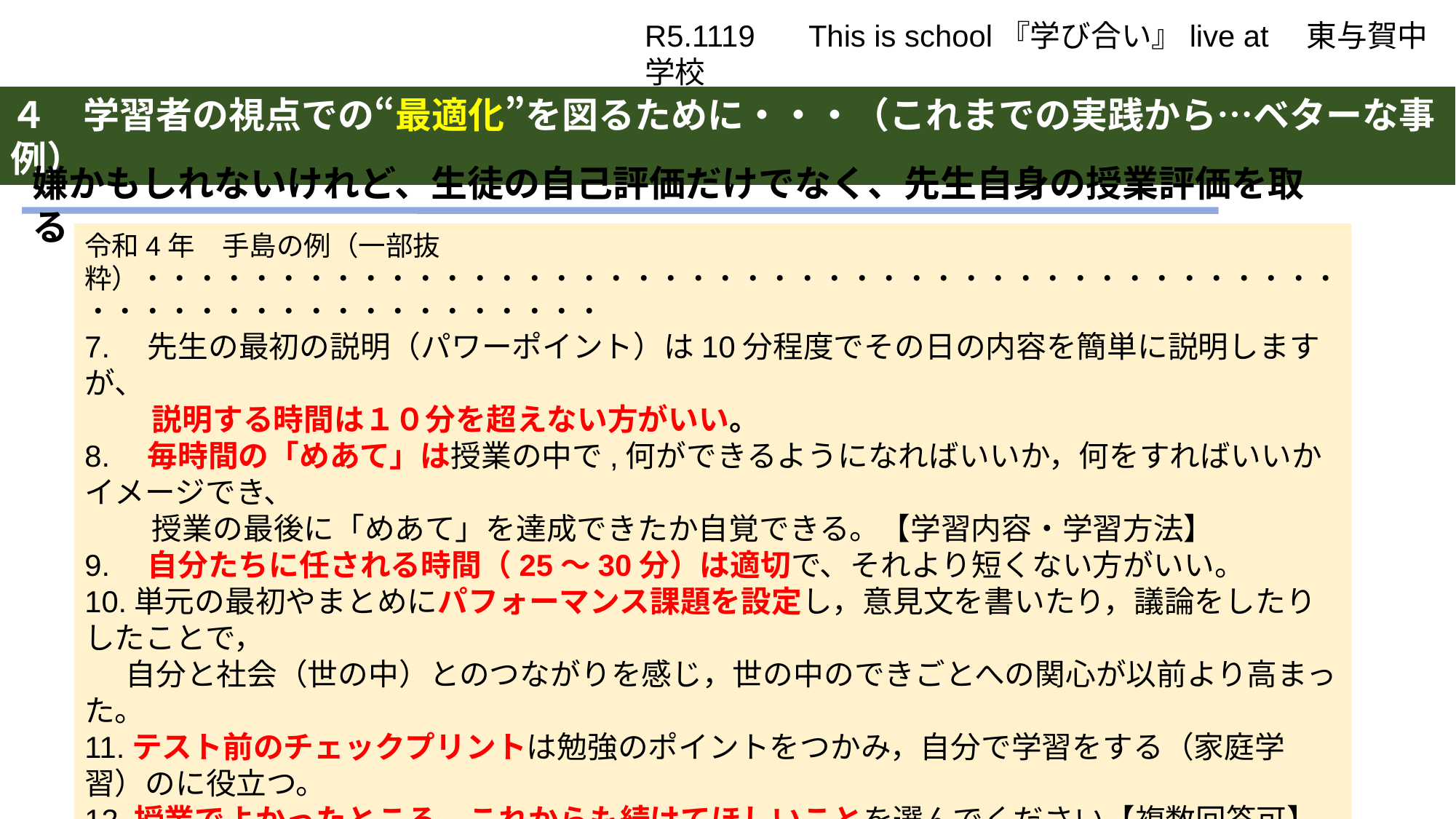

R5.1119 　This is school『学び合い』live at　東与賀中学校
４　学習者の視点での“最適化”を図るために・・・（これまでの実践から…ベターな事例）
嫌かもしれないけれど、生徒の自己評価だけでなく、先生自身の授業評価を取る
令和4年　手島の例（一部抜粋）・・・・・・・・・・・・・・・・・・・・・・・・・・・・・・・・・・・・・・・・・・・・・・・・・・・・・・・・・・・・・・・
7.　先生の最初の説明（パワーポイント）は10分程度でその日の内容を簡単に説明しますが、
　　 説明する時間は１０分を超えない方がいい。
8.　毎時間の「めあて」は授業の中で,何ができるようになればいいか，何をすればいいかイメージでき、
　　 授業の最後に「めあて」を達成できたか自覚できる。【学習内容・学習方法】
9.　自分たちに任される時間（25～30分）は適切で、それより短くない方がいい。
10.単元の最初やまとめにパフォーマンス課題を設定し，意見文を書いたり，議論をしたりしたことで，
     自分と社会（世の中）とのつながりを感じ，世の中のできごとへの関心が以前より高まった。
11.テスト前のチェックプリントは勉強のポイントをつかみ，自分で学習をする（家庭学習）のに役立つ。
12.授業でよかったところ，これからも続けてほしいことを選んでください【複数回答可】
　　　めあてを達成するためのワークシート /　授業の最初に電子黒板で授業概要を復習・説明すること
　　　単元の見通し・振り返りシート　　　  /  『学び合い』（25～30分）で仲間と共に取り組むこと
      意見文を書いたりすること             /  保護者や先生、外部の方にコメントをもらうこと
      テスト前のチェックシート・出題リスト  /  パソコンでのレポート作成
13.１学期の授業を振り返って、これからも考え続けたい社会問題を選んでください【複数回答】
16